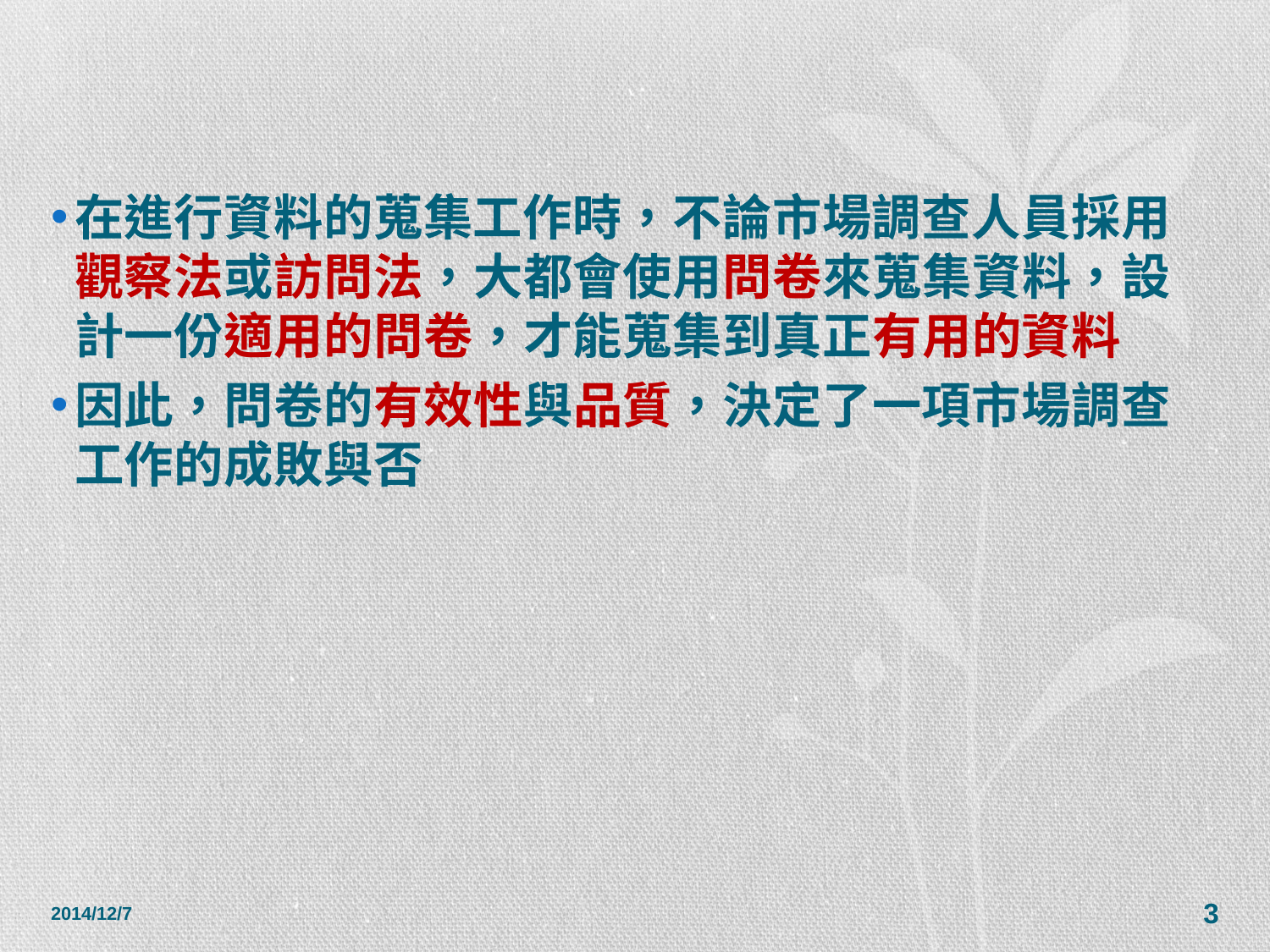

#
在進行資料的蒐集工作時，不論市場調查人員採用觀察法或訪問法，大都會使用問卷來蒐集資料，設計一份適用的問卷，才能蒐集到真正有用的資料
因此，問卷的有效性與品質，決定了一項市場調查工作的成敗與否
2014/12/7
3